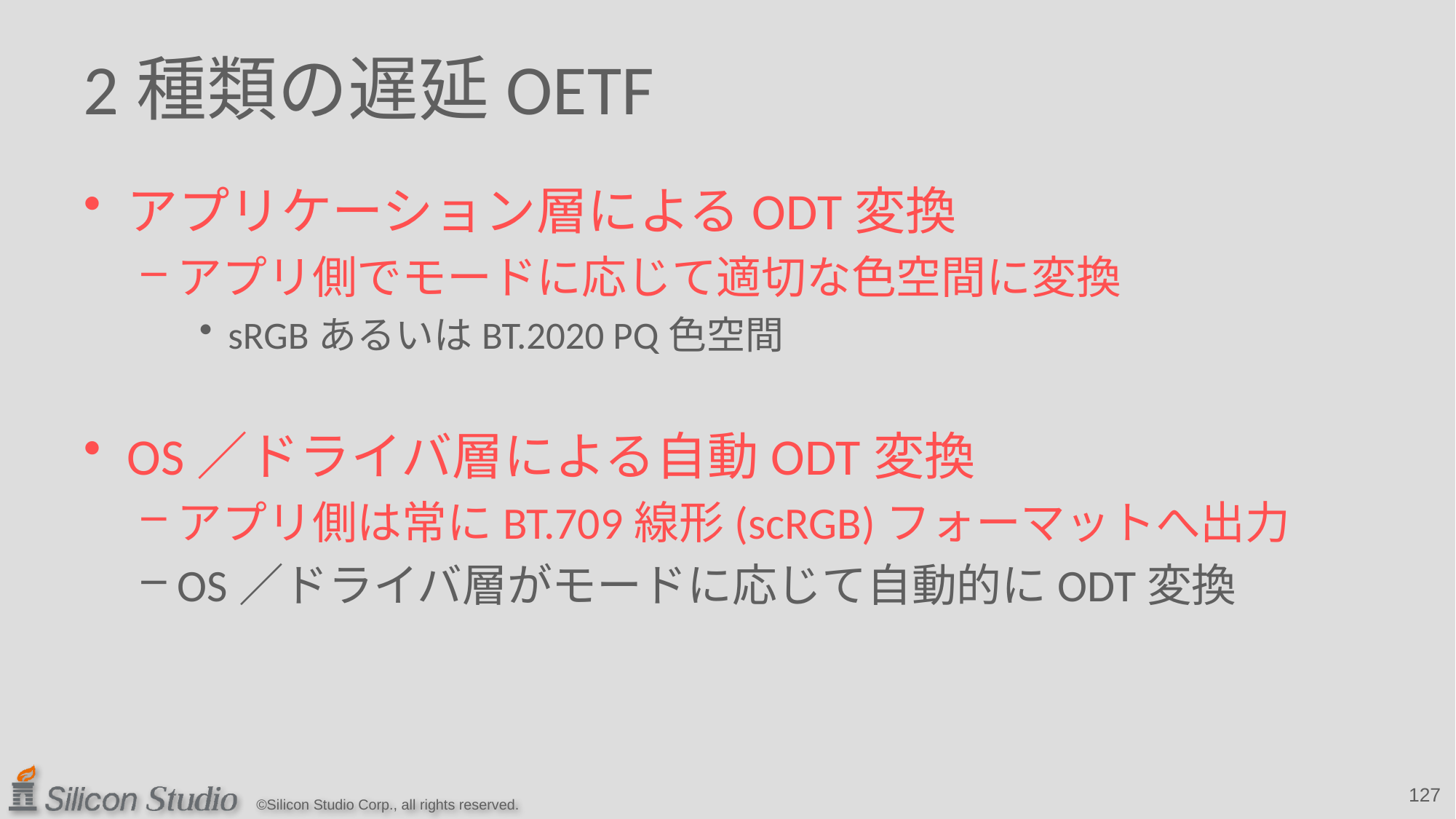

# 2種類の遅延OETF
アプリケーション層によるODT変換
アプリ側でモードに応じて適切な色空間に変換
sRGBあるいはBT.2020 PQ色空間

OS／ドライバ層による自動ODT変換
アプリ側は常にBT.709線形(scRGB)フォーマットへ出力
OS／ドライバ層がモードに応じて自動的にODT変換
127